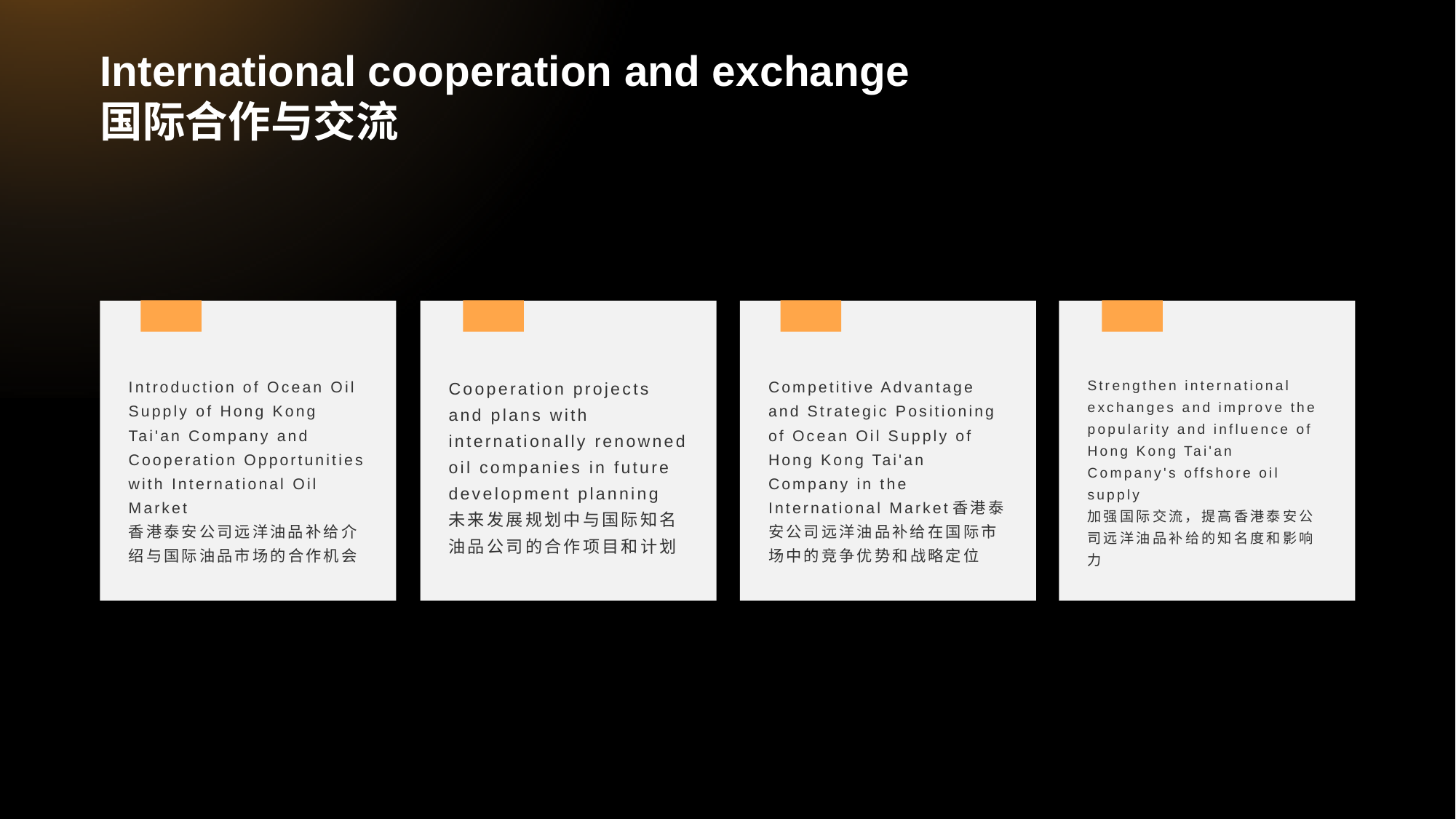

# International cooperation and exchange 国际合作与交流

Introduction of Ocean Oil Supply of Hong Kong Tai'an Company and Cooperation Opportunities with International Oil Market
香港泰安公司远洋油品补给介绍与国际油品市场的合作机会
Cooperation projects and plans with internationally renowned oil companies in future development planning
未来发展规划中与国际知名油品公司的合作项目和计划
Competitive Advantage and Strategic Positioning of Ocean Oil Supply of Hong Kong Tai'an Company in the International Market香港泰安公司远洋油品补给在国际市场中的竞争优势和战略定位
Strengthen international exchanges and improve the popularity and influence of Hong Kong Tai'an Company's offshore oil supply
加强国际交流，提高香港泰安公司远洋油品补给的知名度和影响力